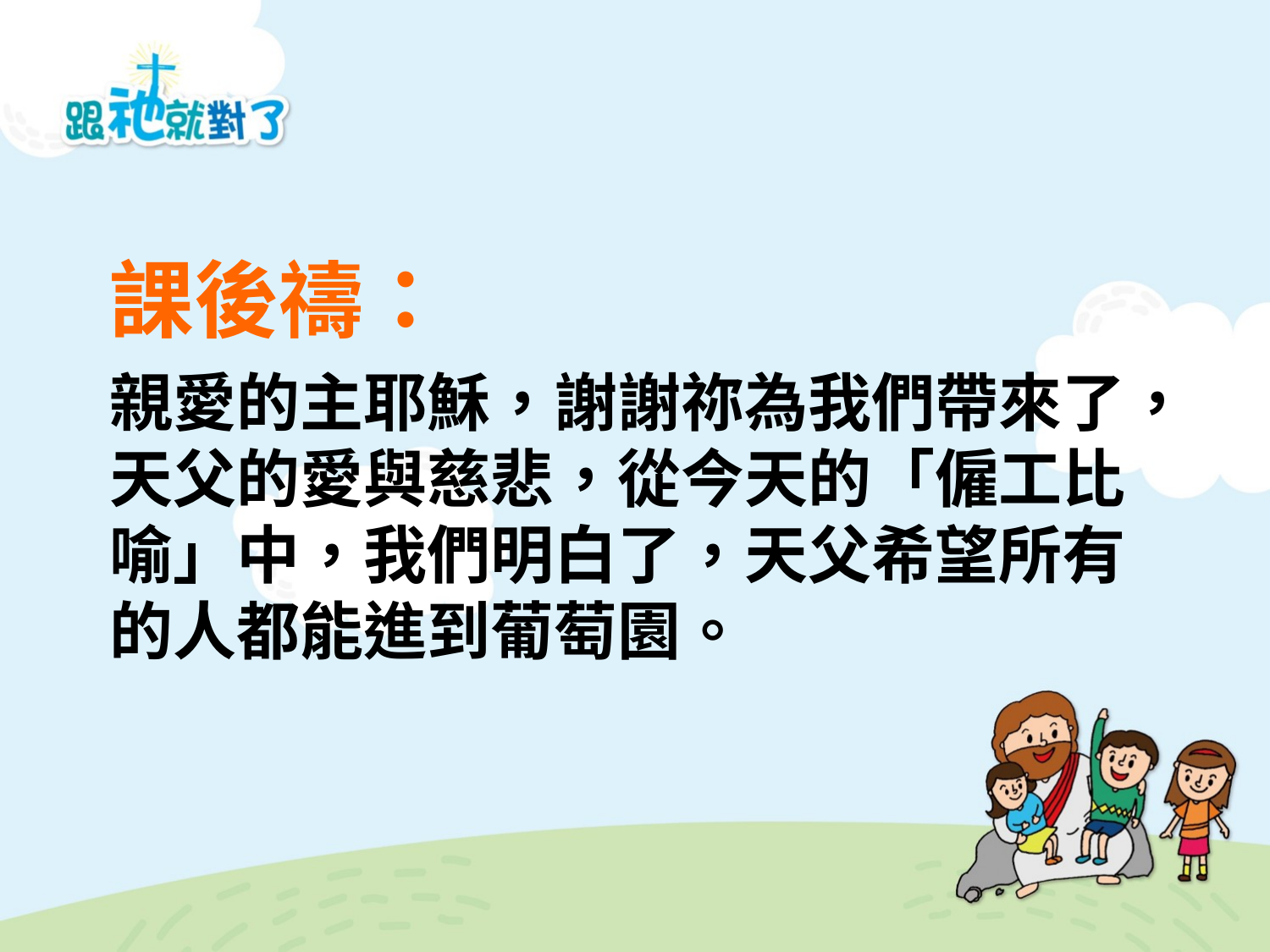

課後禱：
親愛的主耶穌，謝謝祢為我們帶來了，天父的愛與慈悲，從今天的「僱工比喻」中，我們明白了，天父希望所有的人都能進到葡萄園。